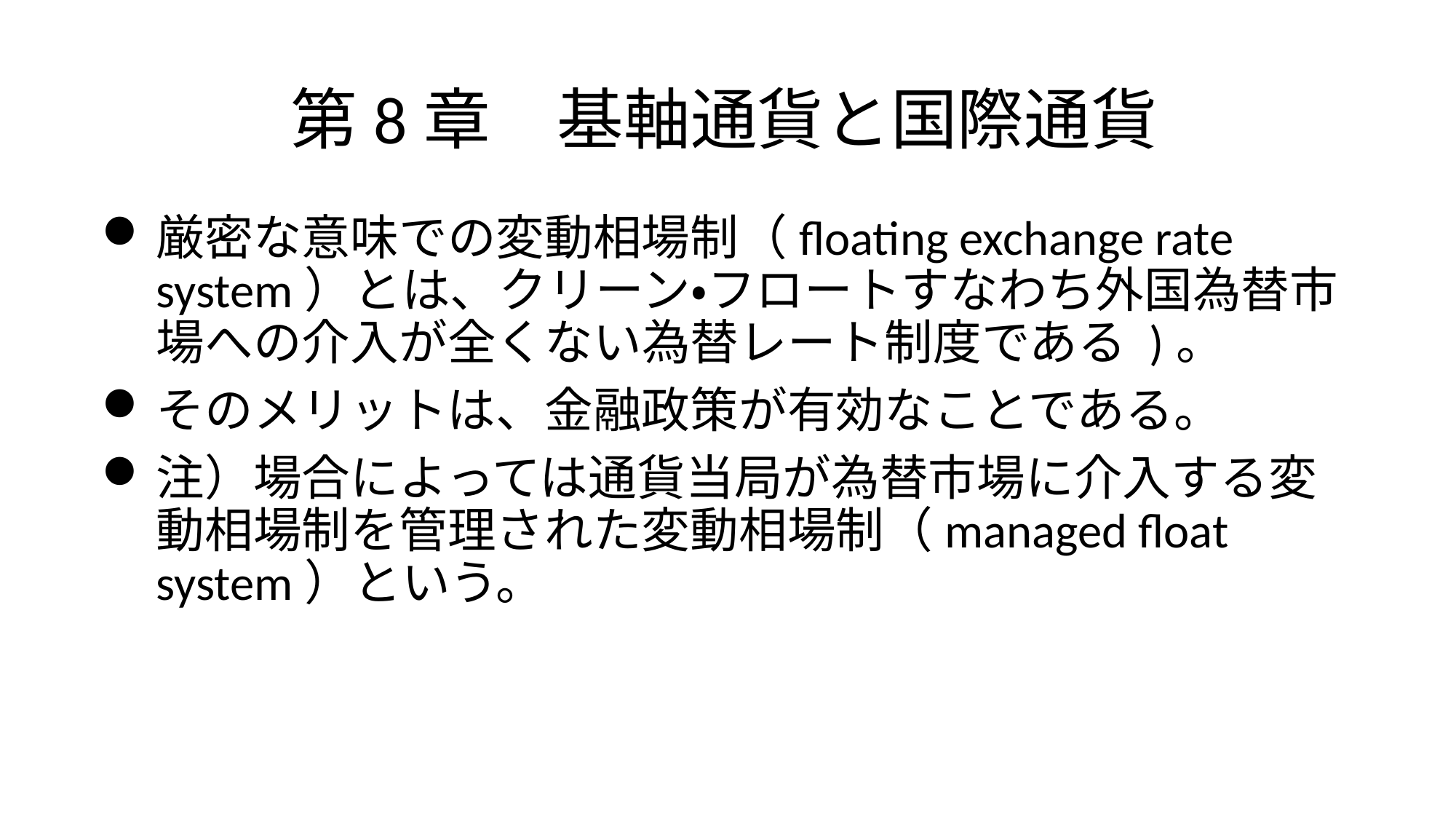

# 第8章　基軸通貨と国際通貨
厳密な意味での変動相場制（floating exchange rate system）とは、クリーン・フロートすなわち外国為替市場への介入が全くない為替レート制度である )。
そのメリットは、金融政策が有効なことである。
注）場合によっては通貨当局が為替市場に介入する変動相場制を管理された変動相場制（managed float system）という。